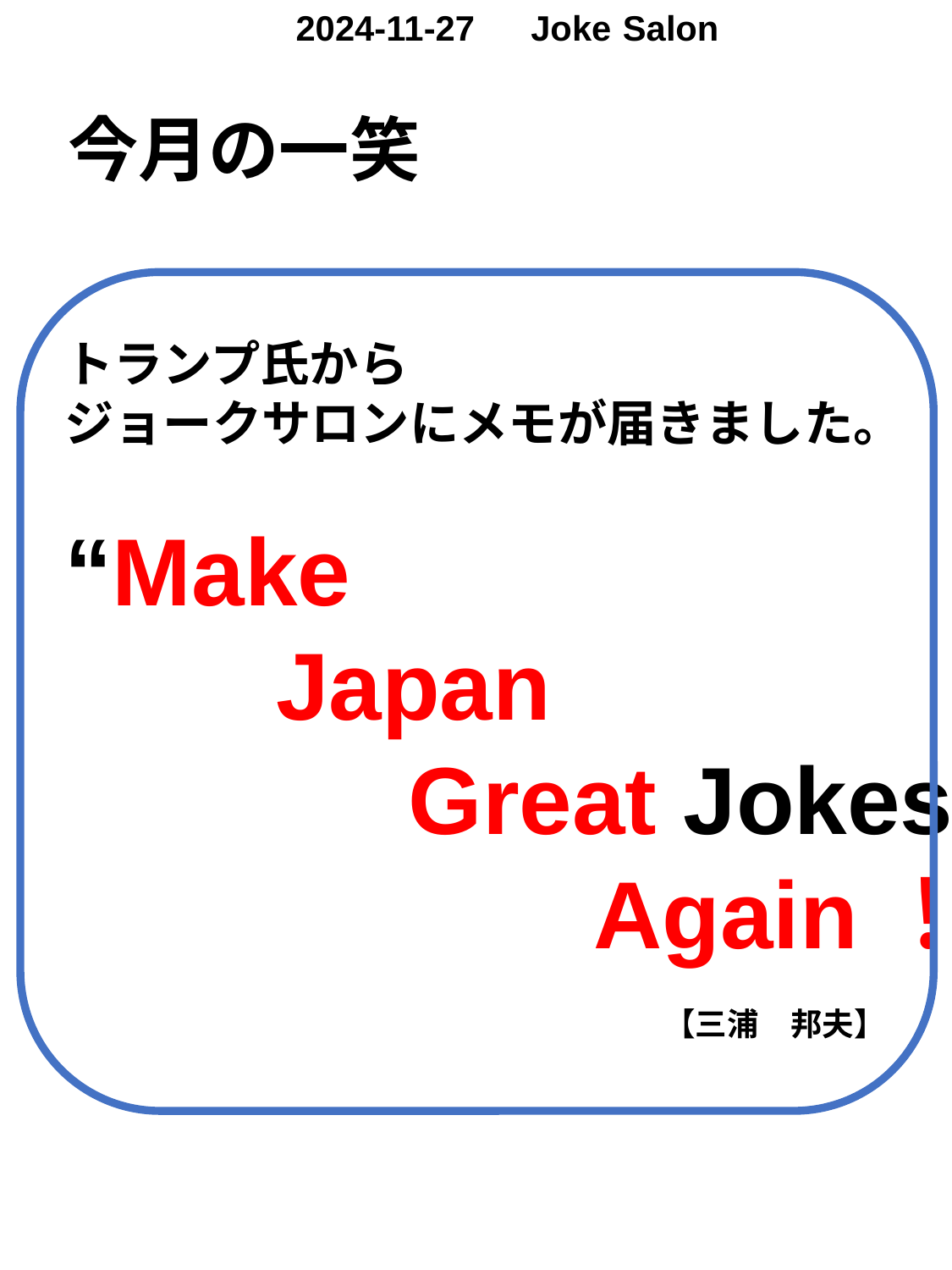

2024-11-27　Joke Salon
今月の一笑

トランプ氏から
ジョークサロンにメモが届きました。

“Make
        Japan
             Great Jokes
                    Again！”

【三浦　邦夫】